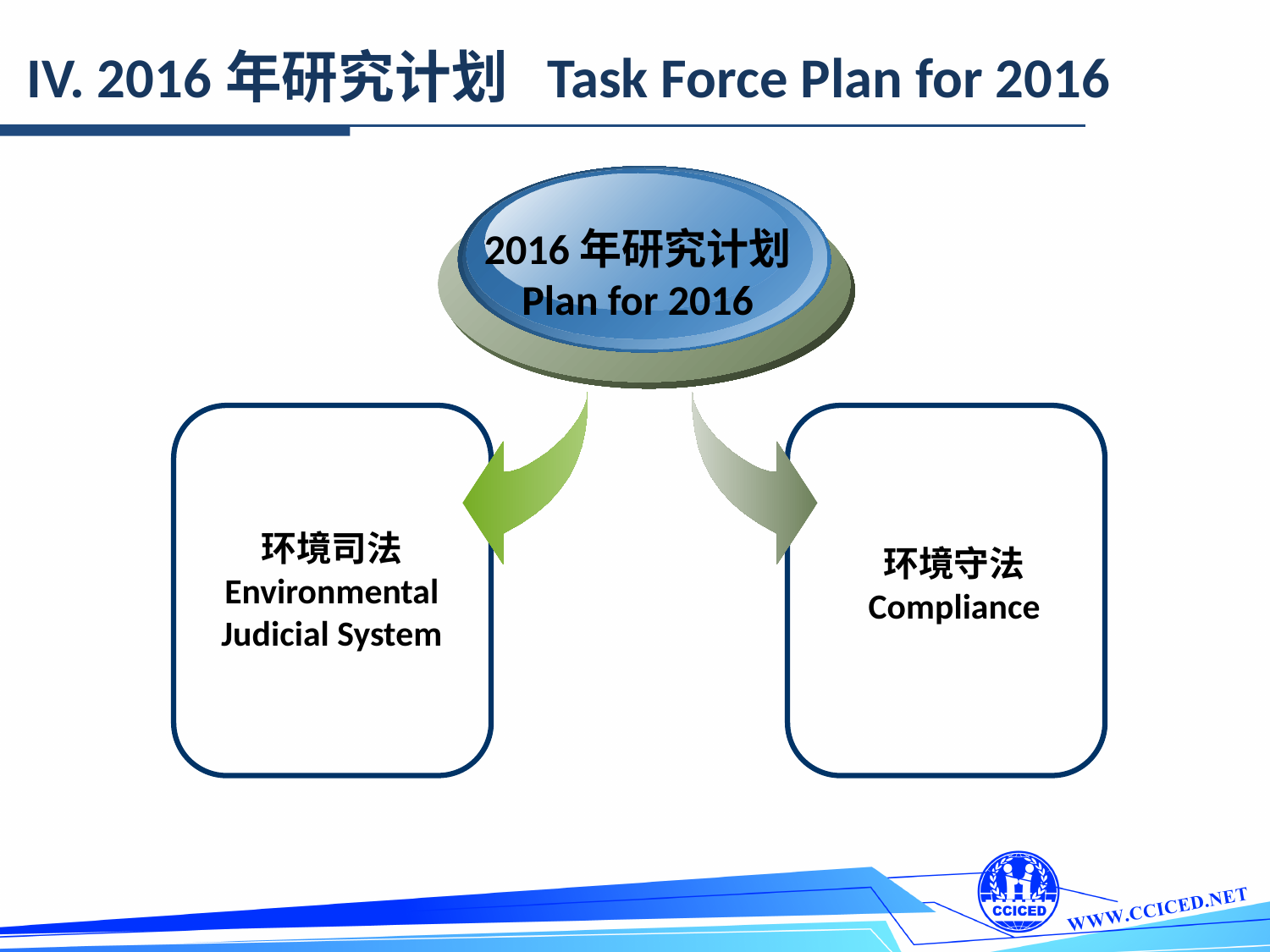

IV. 2016年研究计划  Task Force Plan for 2016

2016年研究计划
Plan for 2016

环境司法
Environmental Judicial System
环境守法
Compliance